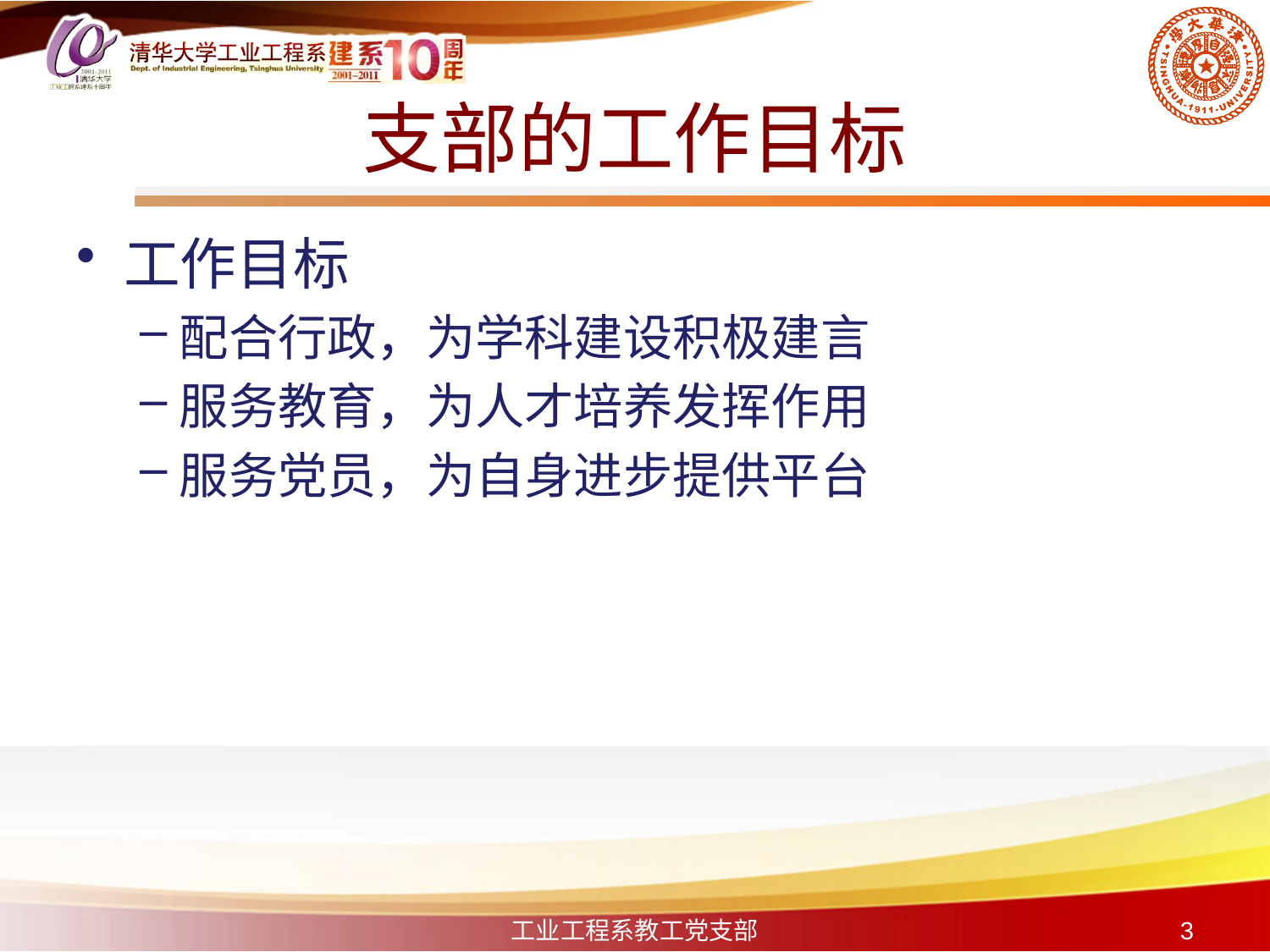

# 支部的工作目标
工作目标
配合行政，为学科建设积极建言
服务教育，为人才培养发挥作用
服务党员，为自身进步提供平台

工业工程系教工党支部
3